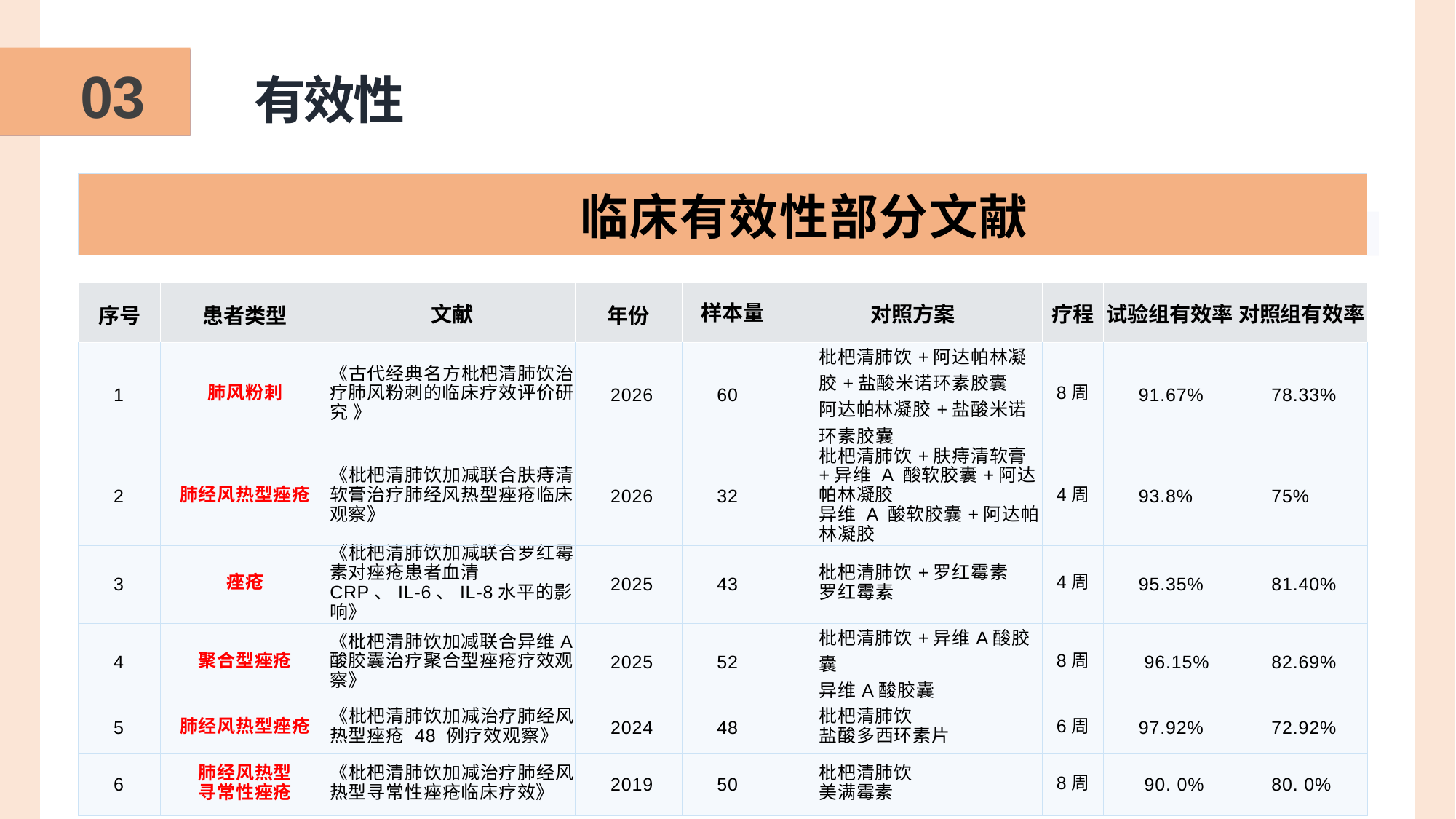

03     有效性
03

| 临床有效性部分文献 |  |  |  |  |  |  |  |  |  |
| --- | --- | --- | --- | --- | --- | --- | --- | --- | --- |
|  |  |  |  |  |  |  |  |  |  |
|  |  |  |  |  |  |  |  |  |  |
| 序号 | 患者类型 | 文献 | 年份 | 样本量 | 对照方案 | 疗程 | 试验组有效率 | 对照组有效率 |  |
| 1 | 肺风粉刺 | 《古代经典名方枇杷清肺饮治疗肺风粉刺的临床疗效评价研究 》 | 2026 | 60 | 枇杷清肺饮+阿达帕林凝胶+盐酸米诺环素胶囊 阿达帕林凝胶+盐酸米诺环素胶囊 | 8周 | 91.67% | 78.33% |  |
| 2 | 肺经风热型痤疮 | 《枇杷清肺饮加减联合肤痔清软膏治疗肺经风热型痤疮临床观察》 | 2026 | 32 | 枇杷清肺饮+肤痔清软膏+异维 A 酸软胶囊+阿达帕林凝胶 异维 A 酸软胶囊+阿达帕林凝胶 | 4周 | 93.8% | 75% |  |
| 3 | 痤疮 | 《枇杷清肺饮加减联合罗红霉素对痤疮患者血清CRP、IL-6、IL-8水平的影响》 | 2025 | 43 | 枇杷清肺饮+罗红霉素 罗红霉素 | 4周 | 95.35% | 81.40% |  |
| 4 | 聚合型痤疮 | 《枇杷清肺饮加减联合异维A酸胶囊治疗聚合型痤疮疗效观察》 | 2025 | 52 | 枇杷清肺饮+异维A酸胶囊 异维A酸胶囊 | 8周 | 96.15% | 82.69% |  |
| 5 | 肺经风热型痤疮 | 《枇杷清肺饮加减治疗肺经风热型痤疮 48 例疗效观察》 | 2024 | 48 | 枇杷清肺饮 盐酸多西环素片 | 6周 | 97.92% | 72.92% |  |
| 6 | 肺经风热型 寻常性痤疮 | 《枇杷清肺饮加减治疗肺经风热型寻常性痤疮临床疗效》 | 2019 | 50 | 枇杷清肺饮 美满霉素 | 8周 | 90. 0% | 80. 0% |  |